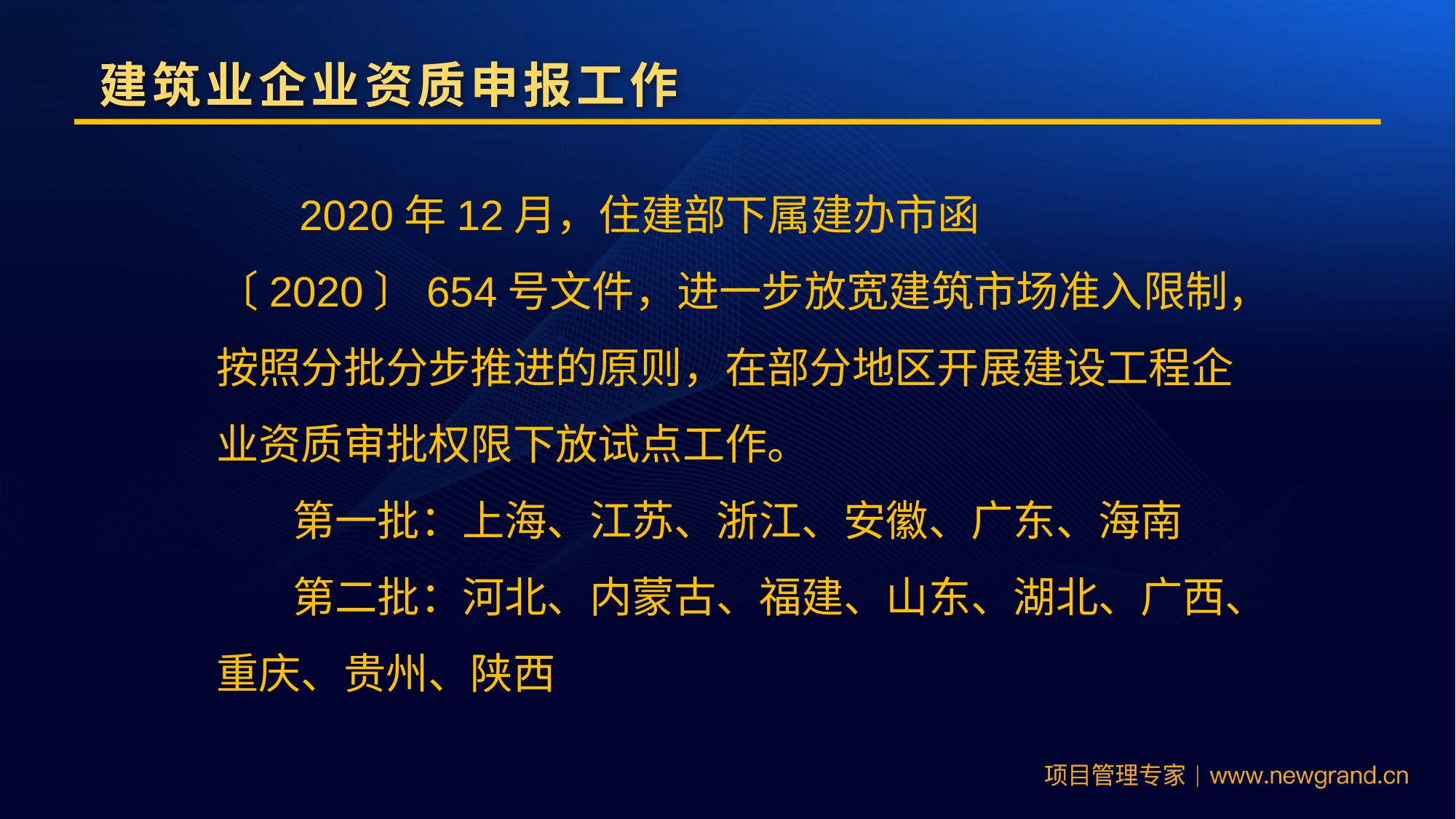

建筑业企业资质申报工作

       2020年12月，住建部下属建办市函〔2020〕654号文件，进一步放宽建筑市场准入限制，按照分批分步推进的原则，在部分地区开展建设工程企业资质审批权限下放试点工作。
       第一批：上海、江苏、浙江、安徽、广东、海南
       第二批：河北、内蒙古、福建、山东、湖北、广西、重庆、贵州、陕西